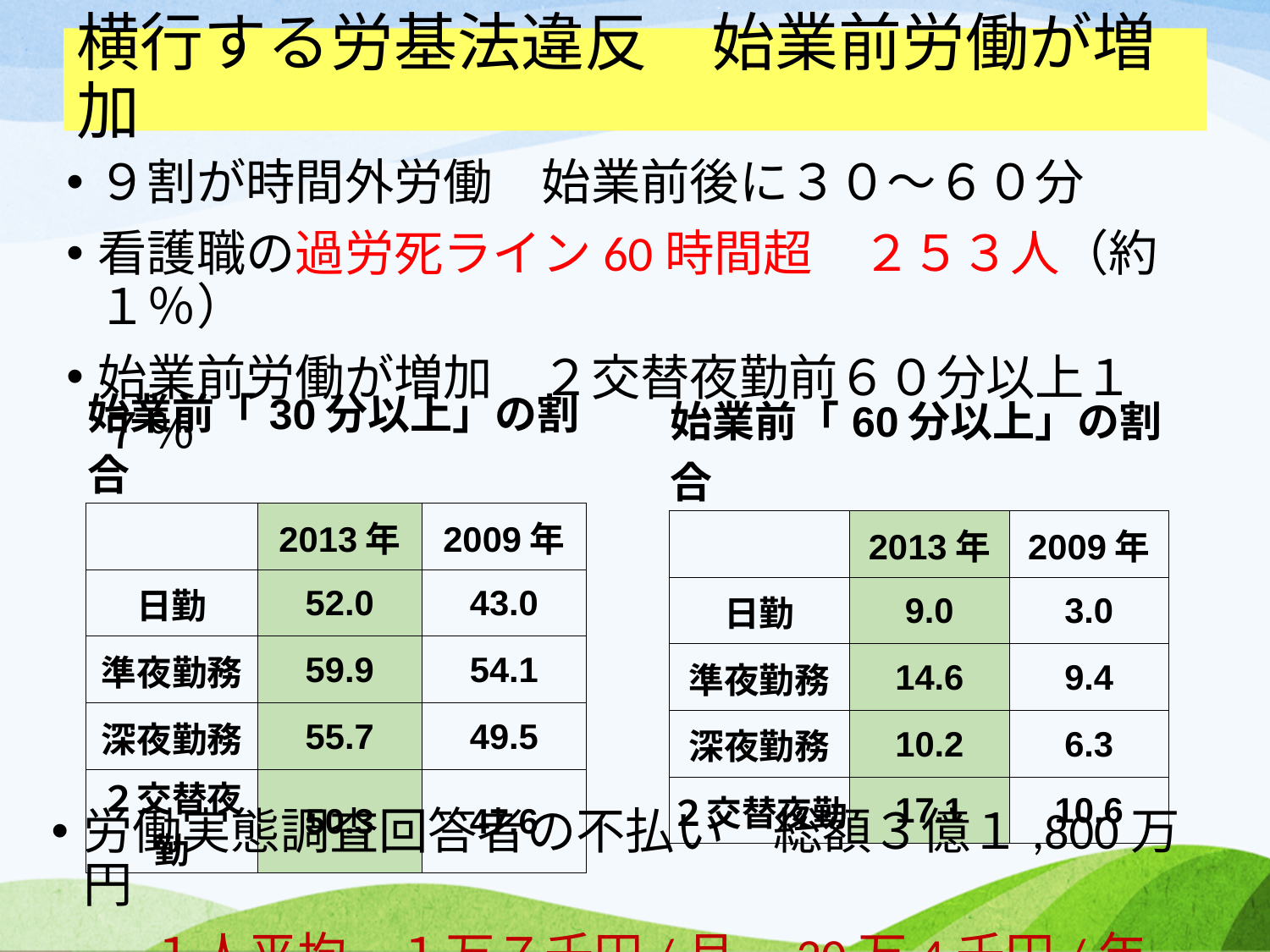

# 横行する労基法違反　始業前労働が増加
９割が時間外労働　始業前後に３０～６０分
看護職の過労死ライン60時間超　２５３人（約１％）
始業前労働が増加　２交替夜勤前６０分以上１７％
| 始業前「30分以上」の割合 |  |  |
| --- | --- | --- |
|  | 2013年 | 2009年 |
| 日勤 | 52.0 | 43.0 |
| 準夜勤務 | 59.9 | 54.1 |
| 深夜勤務 | 55.7 | 49.5 |
| ２交替夜勤 | 50.3 | 47.6 |
| 始業前「60分以上」の割合 |  |  |
| --- | --- | --- |
|  | 2013年 | 2009年 |
| 日勤 | 9.0 | 3.0 |
| 準夜勤務 | 14.6 | 9.4 |
| 深夜勤務 | 10.2 | 6.3 |
| ２交替夜勤 | 17.1 | 10.6 |
労働実態調査回答者の不払い　総額３億１,800万円
　　１人平均　１万７千円/月、20万4千円/年